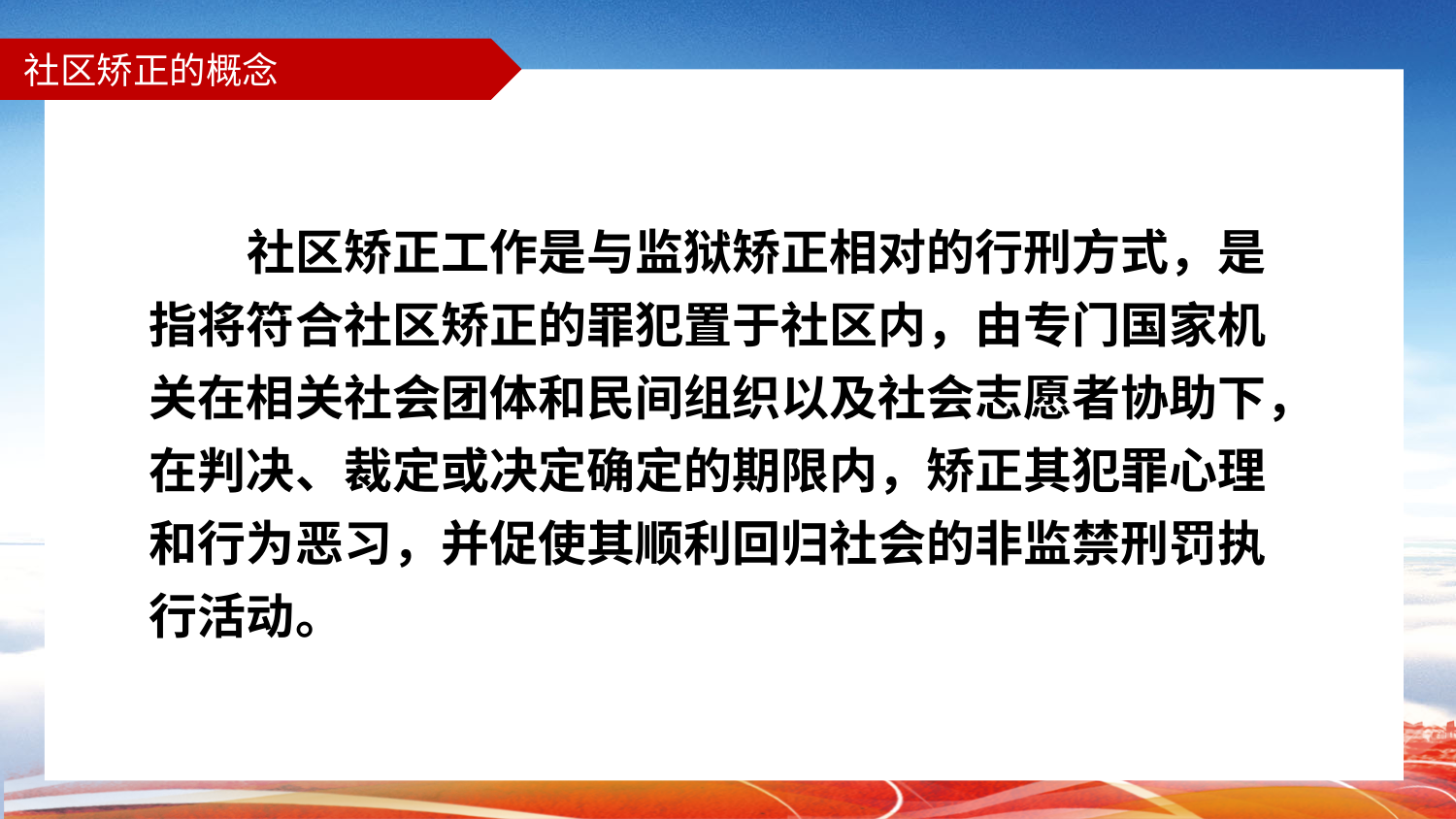

# 社区矫正的概念
               社区矫正工作是与监狱矫正相对的行刑方式，是指将符合社区矫正的罪犯置于社区内，由专门国家机关在相关社会团体和民间组织以及社会志愿者协助下，在判决、裁定或决定确定的期限内，矫正其犯罪心理和行为恶习，并促使其顺利回归社会的非监禁刑罚执行活动。